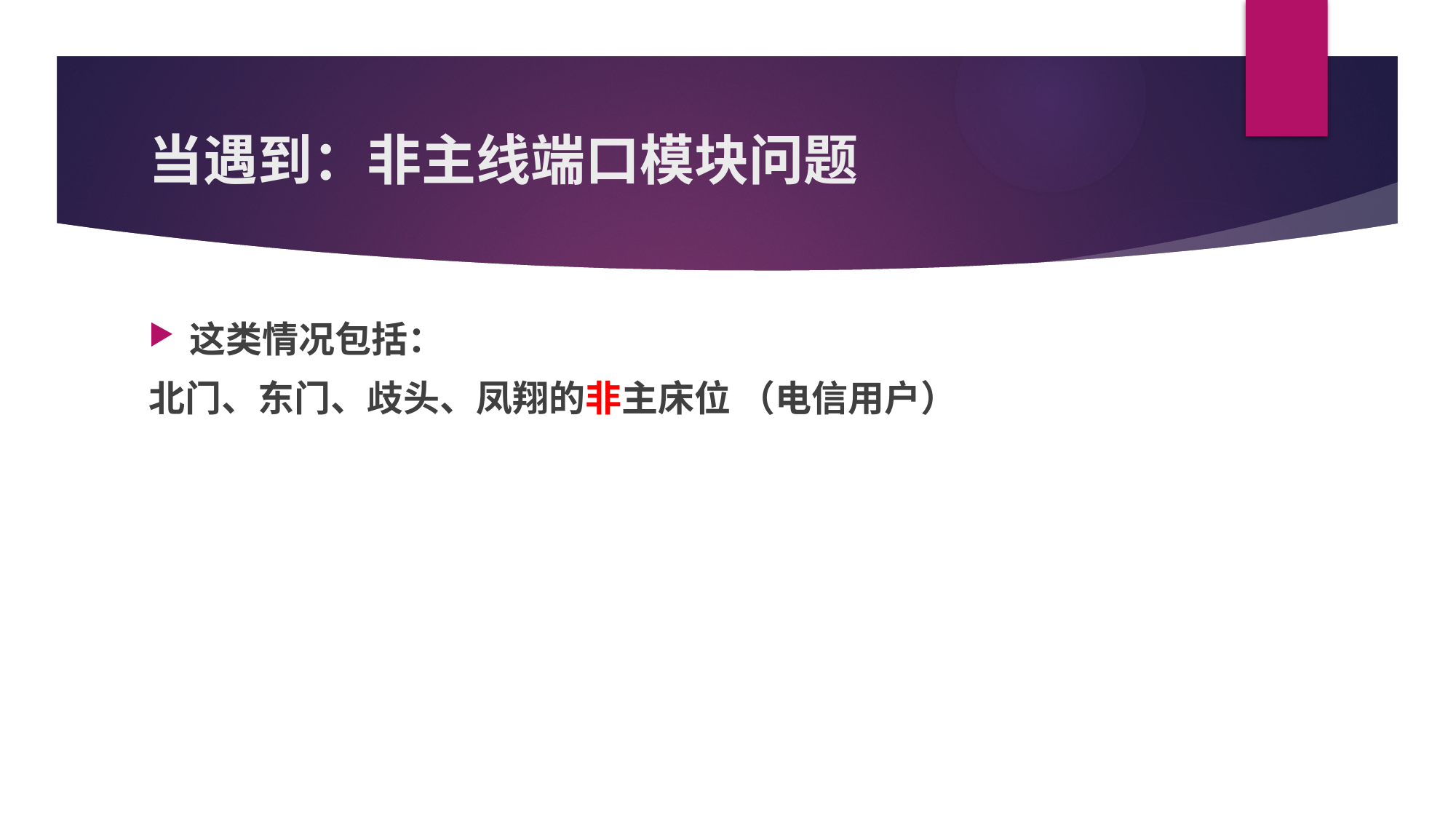

# 当遇到：非主线端口模块问题
这类情况包括：
北门、东门、歧头、凤翔的非主床位 （电信用户）